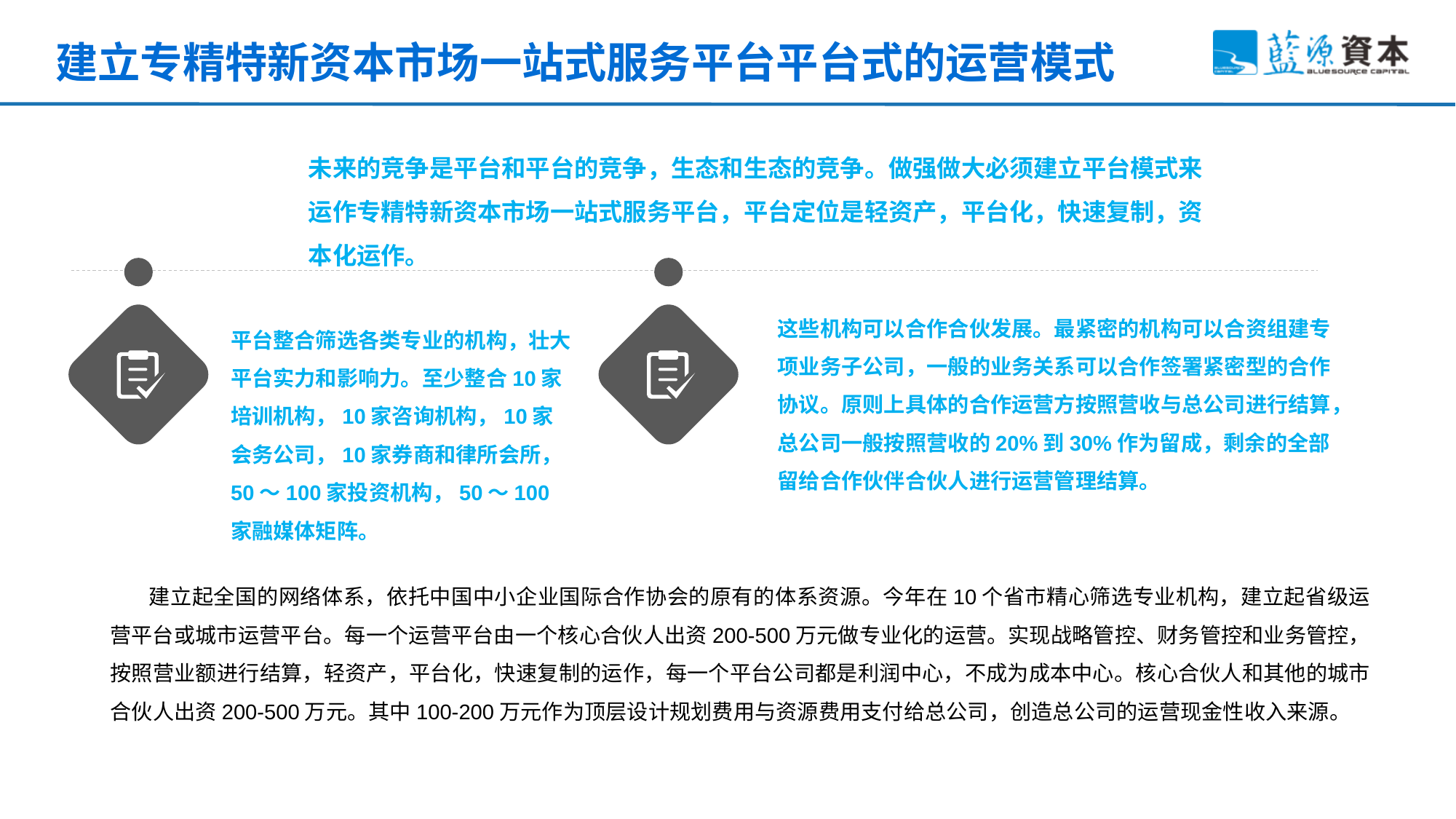

# 建立专精特新资本市场一站式服务平台平台式的运营模式
未来的竞争是平台和平台的竞争，生态和生态的竞争。做强做大必须建立平台模式来运作专精特新资本市场一站式服务平台，平台定位是轻资产，平台化，快速复制，资本化运作。

这些机构可以合作合伙发展。最紧密的机构可以合资组建专项业务子公司，一般的业务关系可以合作签署紧密型的合作协议。原则上具体的合作运营方按照营收与总公司进行结算，总公司一般按照营收的20%到30%作为留成，剩余的全部留给合作伙伴合伙人进行运营管理结算。
平台整合筛选各类专业的机构，壮大平台实力和影响力。至少整合10家培训机构，10家咨询机构，10家会务公司，10家券商和律所会所，50～100家投资机构，50～100家融媒体矩阵。

建立起全国的网络体系，依托中国中小企业国际合作协会的原有的体系资源。今年在10个省市精心筛选专业机构，建立起省级运营平台或城市运营平台。每一个运营平台由一个核心合伙人出资200-500万元做专业化的运营。实现战略管控、财务管控和业务管控，按照营业额进行结算，轻资产，平台化，快速复制的运作，每一个平台公司都是利润中心，不成为成本中心。核心合伙人和其他的城市合伙人出资200-500万元。其中100-200万元作为顶层设计规划费用与资源费用支付给总公司，创造总公司的运营现金性收入来源。